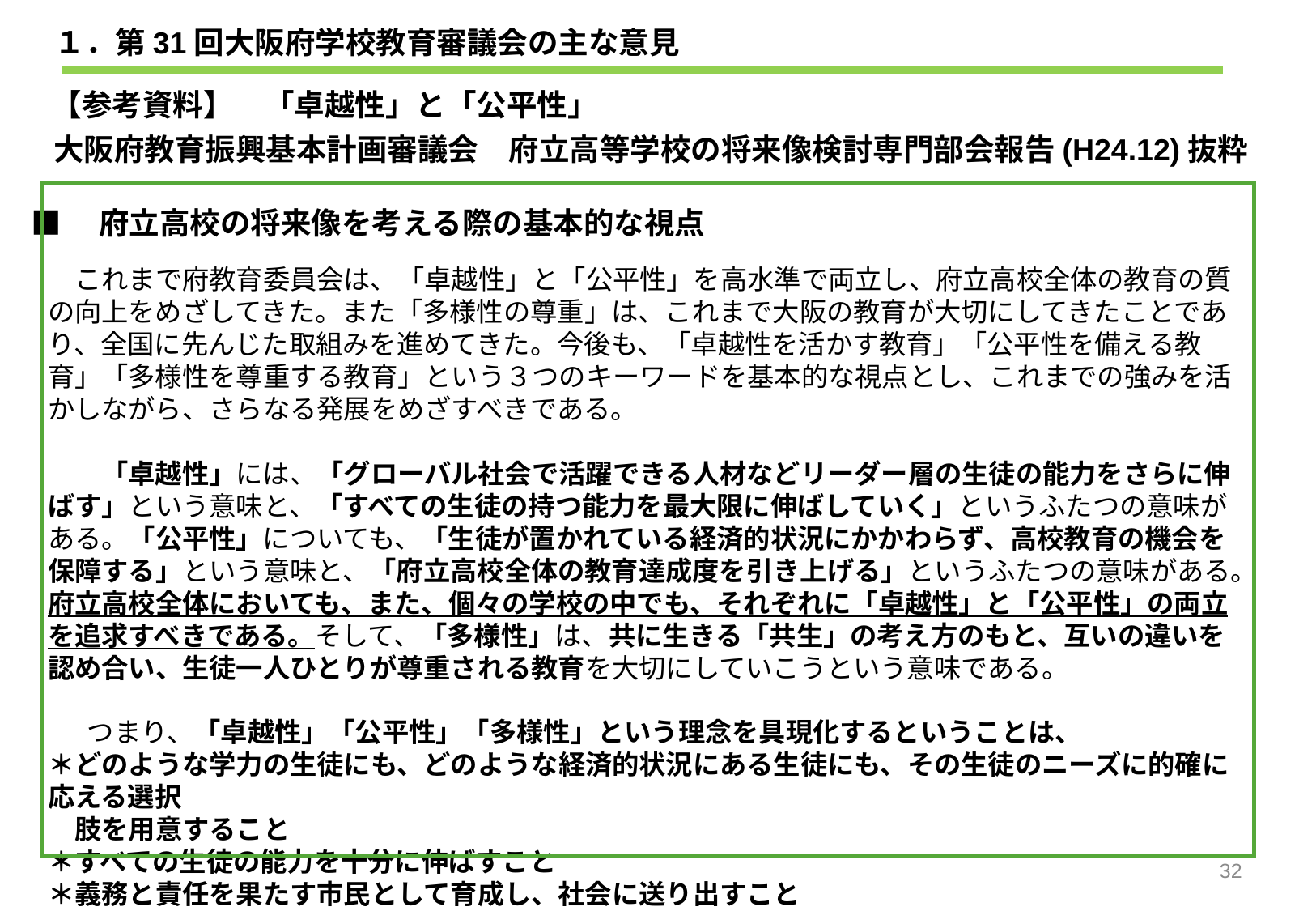

１．第31回大阪府学校教育審議会の主な意見
【参考資料】　「卓越性」と「公平性」
大阪府教育振興基本計画審議会　府立高等学校の将来像検討専門部会報告(H24.12)抜粋

■　府立高校の将来像を考える際の基本的な視点
　これまで府教育委員会は、「卓越性」と「公平性」を高水準で両立し、府立高校全体の教育の質の向上をめざしてきた。また「多様性の尊重」は、これまで大阪の教育が大切にしてきたことであり、全国に先んじた取組みを進めてきた。今後も、「卓越性を活かす教育」「公平性を備える教育」「多様性を尊重する教育」という３つのキーワードを基本的な視点とし、これまでの強みを活かしながら、さらなる発展をめざすべきである。

　　「卓越性」には、「グローバル社会で活躍できる人材などリーダー層の生徒の能力をさらに伸ばす」という意味と、「すべての生徒の持つ能力を最大限に伸ばしていく」というふたつの意味がある。「公平性」についても、「生徒が置かれている経済的状況にかかわらず、高校教育の機会を保障する」という意味と、「府立高校全体の教育達成度を引き上げる」というふたつの意味がある。府立高校全体においても、また、個々の学校の中でも、それぞれに「卓越性」と「公平性」の両立を追求すべきである。そして、「多様性」は、共に生きる「共生」の考え方のもと、互いの違いを認め合い、生徒一人ひとりが尊重される教育を大切にしていこうという意味である。

 　つまり、「卓越性」「公平性」「多様性」という理念を具現化するということは、
＊どのような学力の生徒にも、どのような経済的状況にある生徒にも、その生徒のニーズに的確に応える選択
　肢を用意すること
＊すべての生徒の能力を十分に伸ばすこと
＊義務と責任を果たす市民として育成し、社会に送り出すこと
　を実現するということである。
32